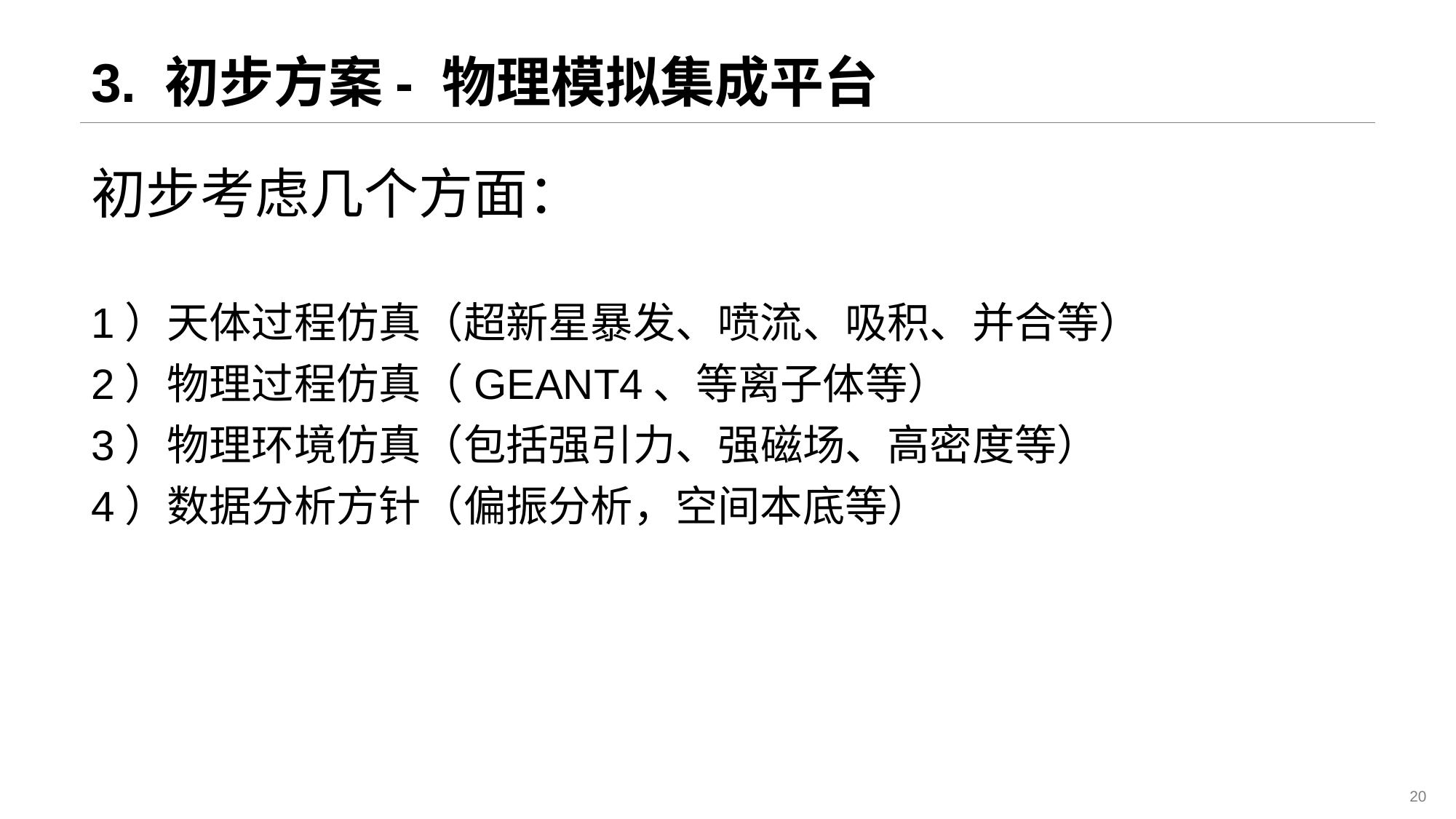

# 3. 初步方案- 物理模拟集成平台
初步考虑几个方面：

1）天体过程仿真（超新星暴发、喷流、吸积、并合等）
2）物理过程仿真（GEANT4、等离子体等）
3）物理环境仿真（包括强引力、强磁场、高密度等）
4）数据分析方针（偏振分析，空间本底等）
20